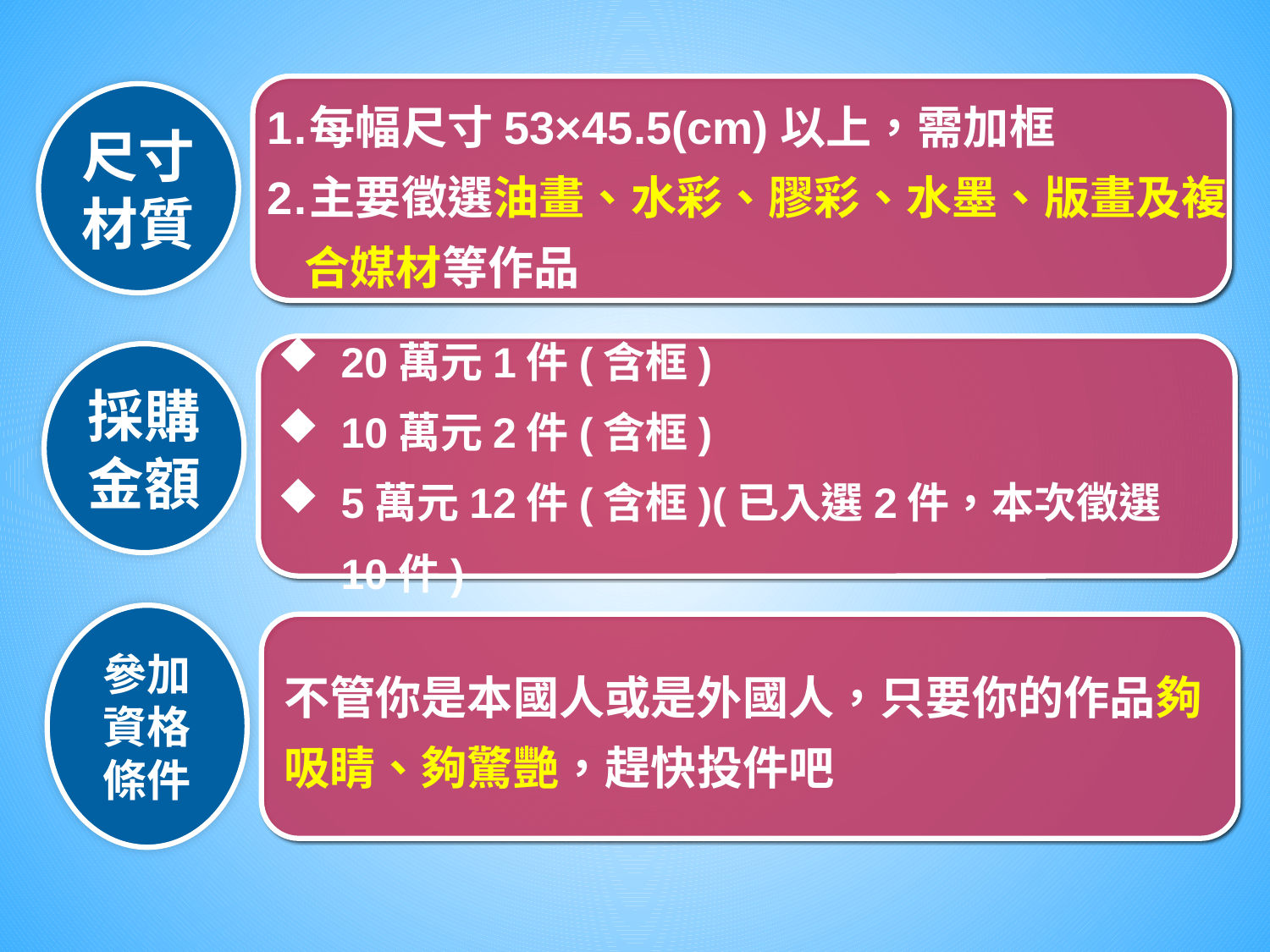

每幅尺寸53×45.5(cm)以上，需加框
主要徵選油畫、水彩、膠彩、水墨、版畫及複合媒材等作品

尺寸材質

採購金額
20萬元1件(含框)
10萬元2件(含框)
5萬元12件(含框)(已入選2件，本次徵選10件)

參加資格條件
不管你是本國人或是外國人，只要你的作品夠吸睛、夠驚艷，趕快投件吧